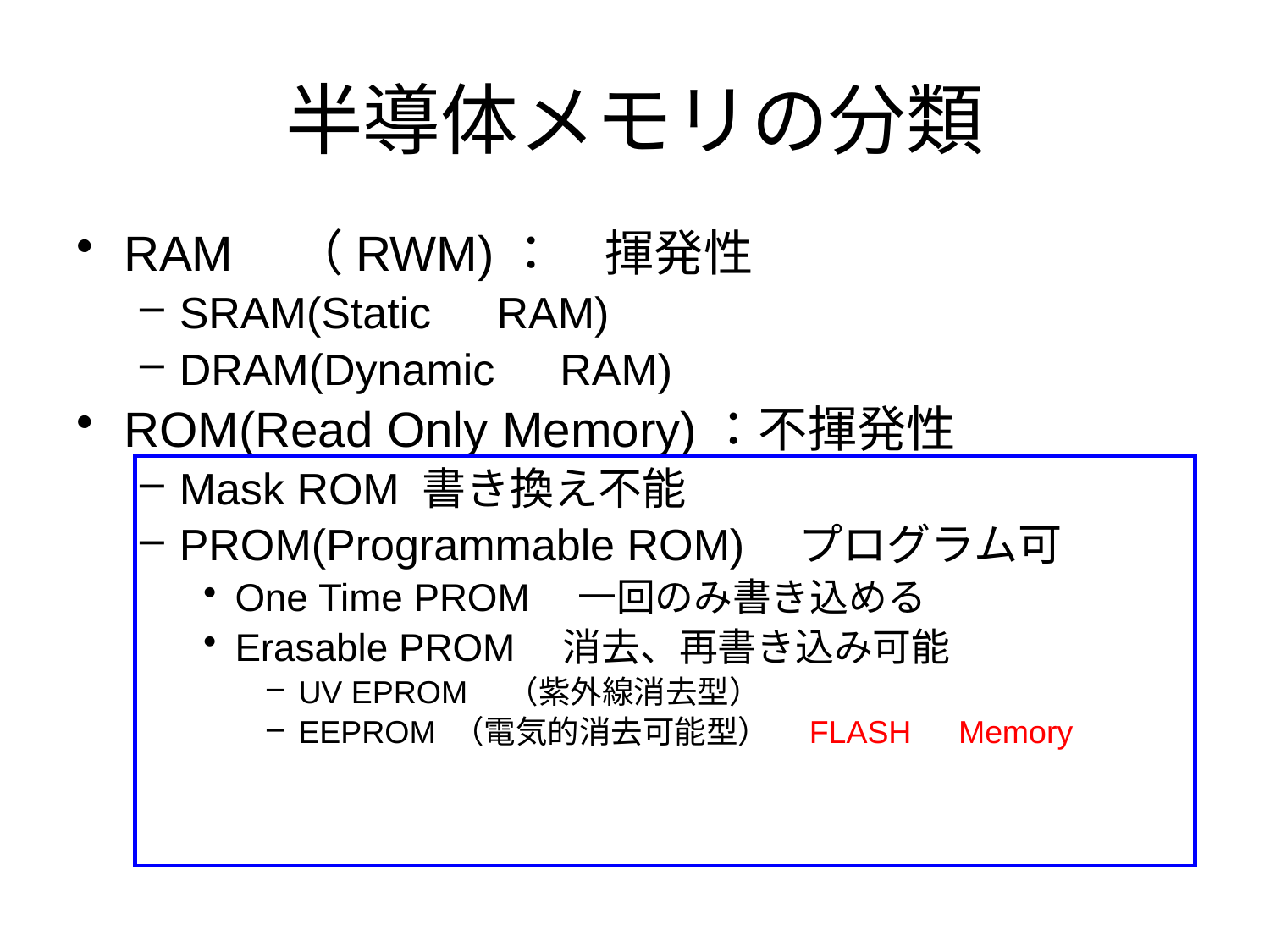

# 半導体メモリの分類
RAM　（RWM)：　揮発性
SRAM(Static　RAM)
DRAM(Dynamic　RAM)
ROM(Read Only Memory)：不揮発性
Mask ROM 書き換え不能
PROM(Programmable ROM)　プログラム可
One Time PROM　一回のみ書き込める
Erasable PROM　消去、再書き込み可能
UV EPROM　（紫外線消去型）
EEPROM （電気的消去可能型）　FLASH　Memory